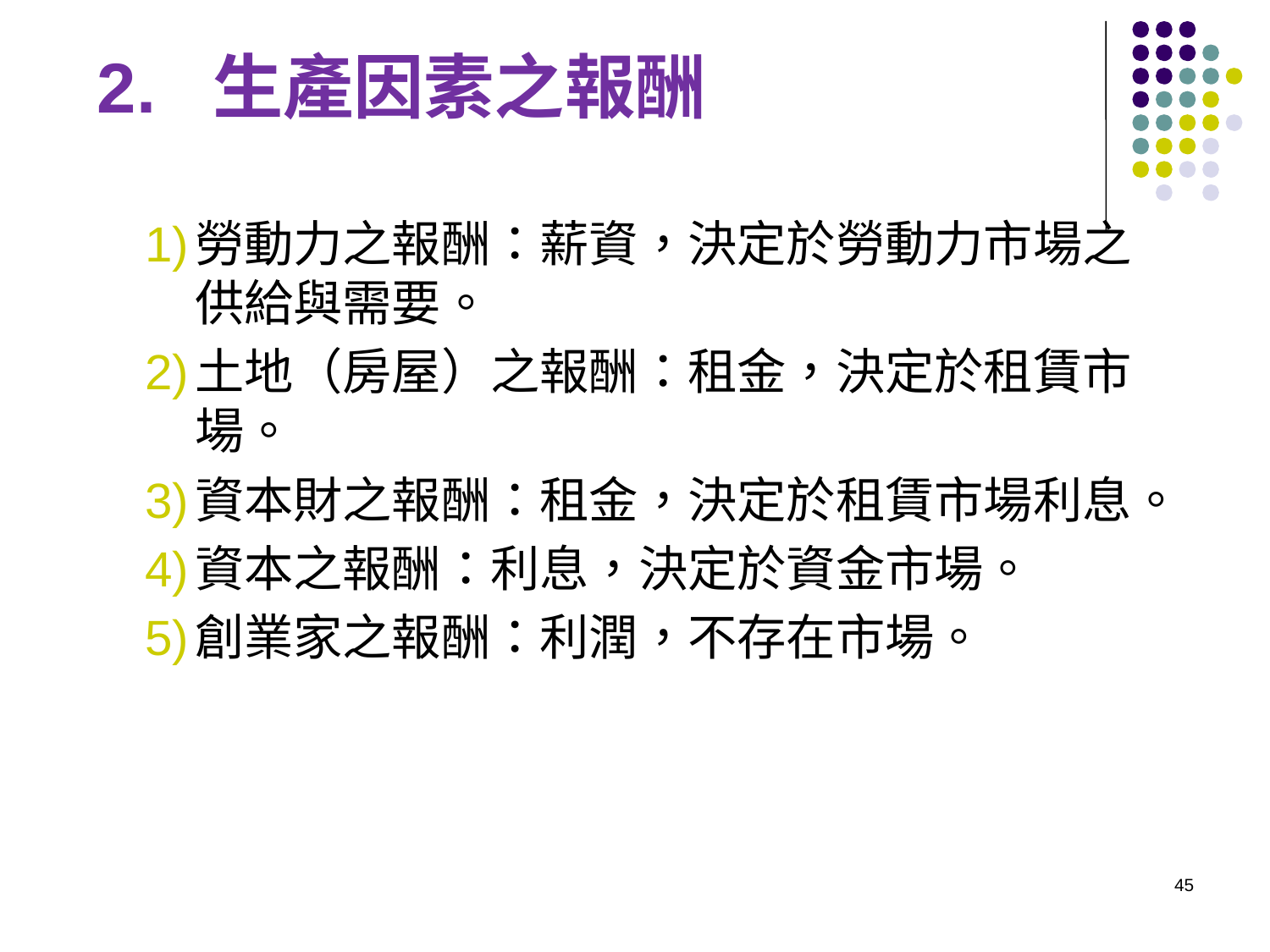

2.  生產因素之報酬
勞動力之報酬：薪資，決定於勞動力市場之供給與需要。
土地（房屋）之報酬：租金，決定於租賃市場。
資本財之報酬：租金，決定於租賃市場利息。
資本之報酬：利息，決定於資金市場。
創業家之報酬：利潤，不存在市場。

45